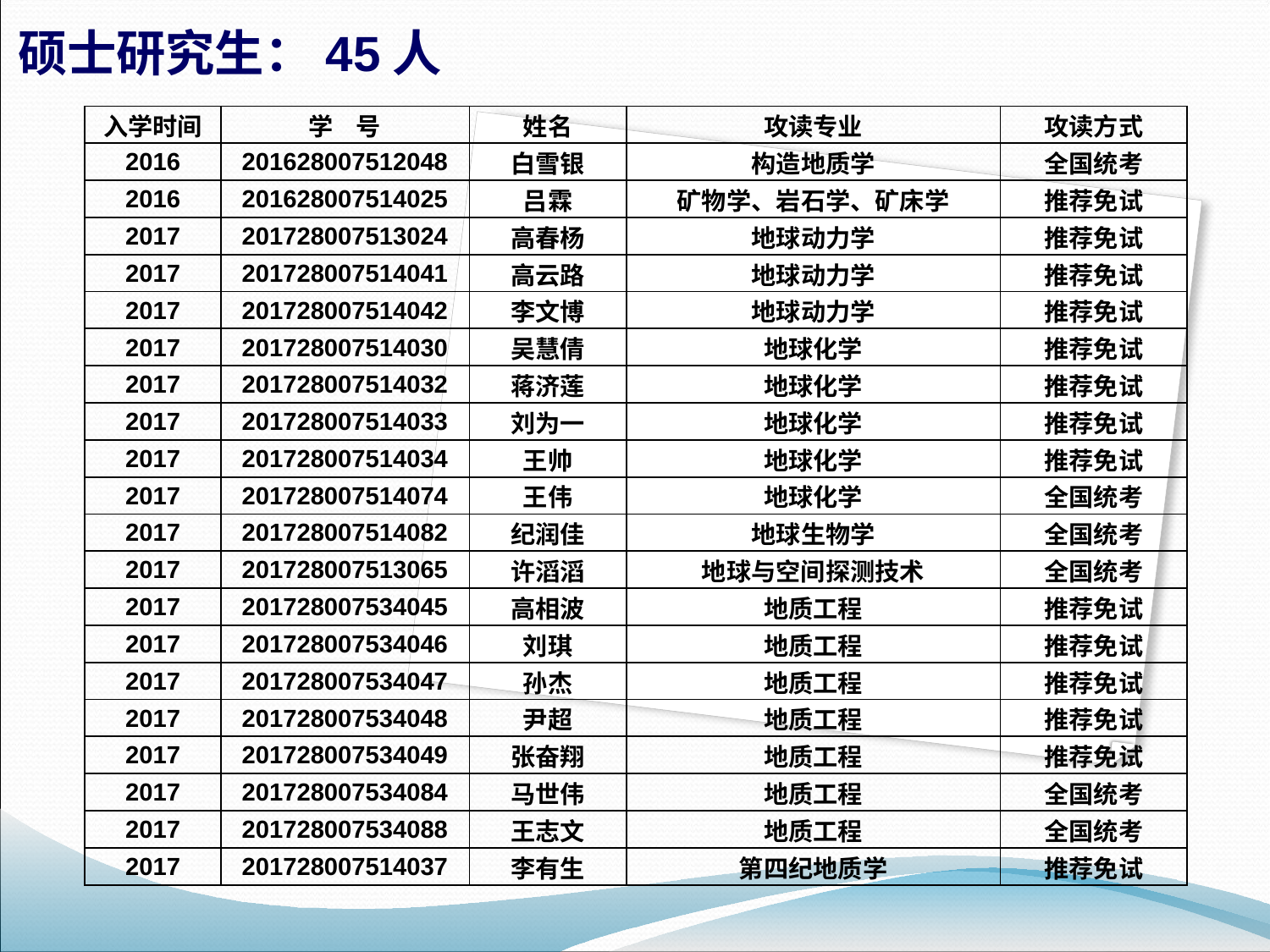

硕士研究生：45人
| 入学时间 | 学 号 | 姓名 | 攻读专业 | 攻读方式 |
| --- | --- | --- | --- | --- |
| 2016 | 201628007512048 | 白雪银 | 构造地质学 | 全国统考 |
| 2016 | 201628007514025 | 吕霖 | 矿物学、岩石学、矿床学 | 推荐免试 |
| 2017 | 201728007513024 | 高春杨 | 地球动力学 | 推荐免试 |
| 2017 | 201728007514041 | 高云路 | 地球动力学 | 推荐免试 |
| 2017 | 201728007514042 | 李文博 | 地球动力学 | 推荐免试 |
| 2017 | 201728007514030 | 吴慧倩 | 地球化学 | 推荐免试 |
| 2017 | 201728007514032 | 蒋济莲 | 地球化学 | 推荐免试 |
| 2017 | 201728007514033 | 刘为一 | 地球化学 | 推荐免试 |
| 2017 | 201728007514034 | 王帅 | 地球化学 | 推荐免试 |
| 2017 | 201728007514074 | 王伟 | 地球化学 | 全国统考 |
| 2017 | 201728007514082 | 纪润佳 | 地球生物学 | 全国统考 |
| 2017 | 201728007513065 | 许滔滔 | 地球与空间探测技术 | 全国统考 |
| 2017 | 201728007534045 | 高相波 | 地质工程 | 推荐免试 |
| 2017 | 201728007534046 | 刘琪 | 地质工程 | 推荐免试 |
| 2017 | 201728007534047 | 孙杰 | 地质工程 | 推荐免试 |
| 2017 | 201728007534048 | 尹超 | 地质工程 | 推荐免试 |
| 2017 | 201728007534049 | 张奋翔 | 地质工程 | 推荐免试 |
| 2017 | 201728007534084 | 马世伟 | 地质工程 | 全国统考 |
| 2017 | 201728007534088 | 王志文 | 地质工程 | 全国统考 |
| 2017 | 201728007514037 | 李有生 | 第四纪地质学 | 推荐免试 |